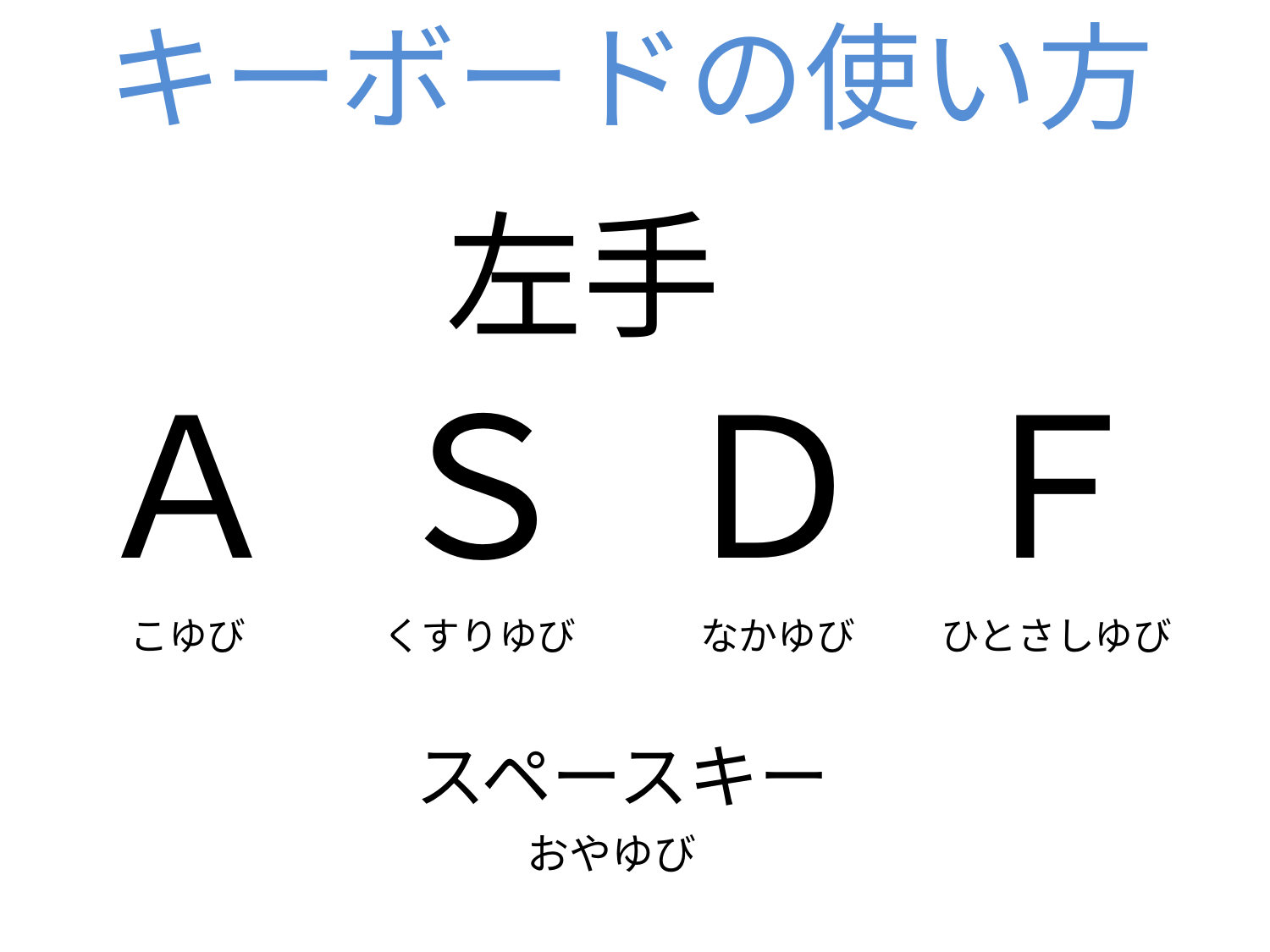

キーボードの使い方
左手
Ａ
こゆび
Ｓ
くすりゆび
Ｄ
なかゆび
Ｆ
ひとさしゆび
スペースキー
おやゆび